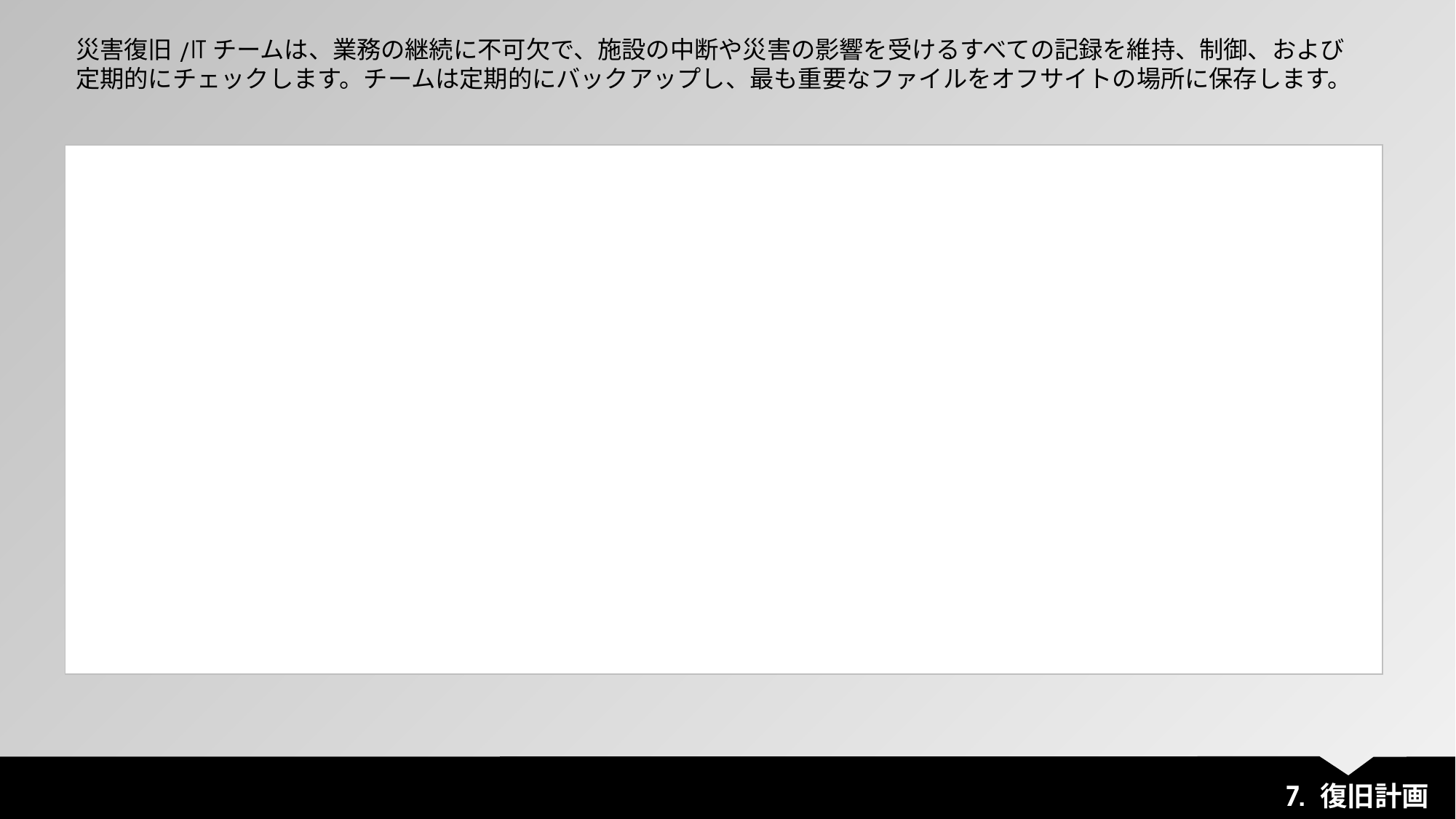

災害復旧/ITチームは、業務の継続に不可欠で、施設の中断や災害の影響を受けるすべての記録を維持、制御、および定期的にチェックします。チームは定期的にバックアップし、最も重要なファイルをオフサイトの場所に保存します。
|  |
| --- |

7. 復旧計画